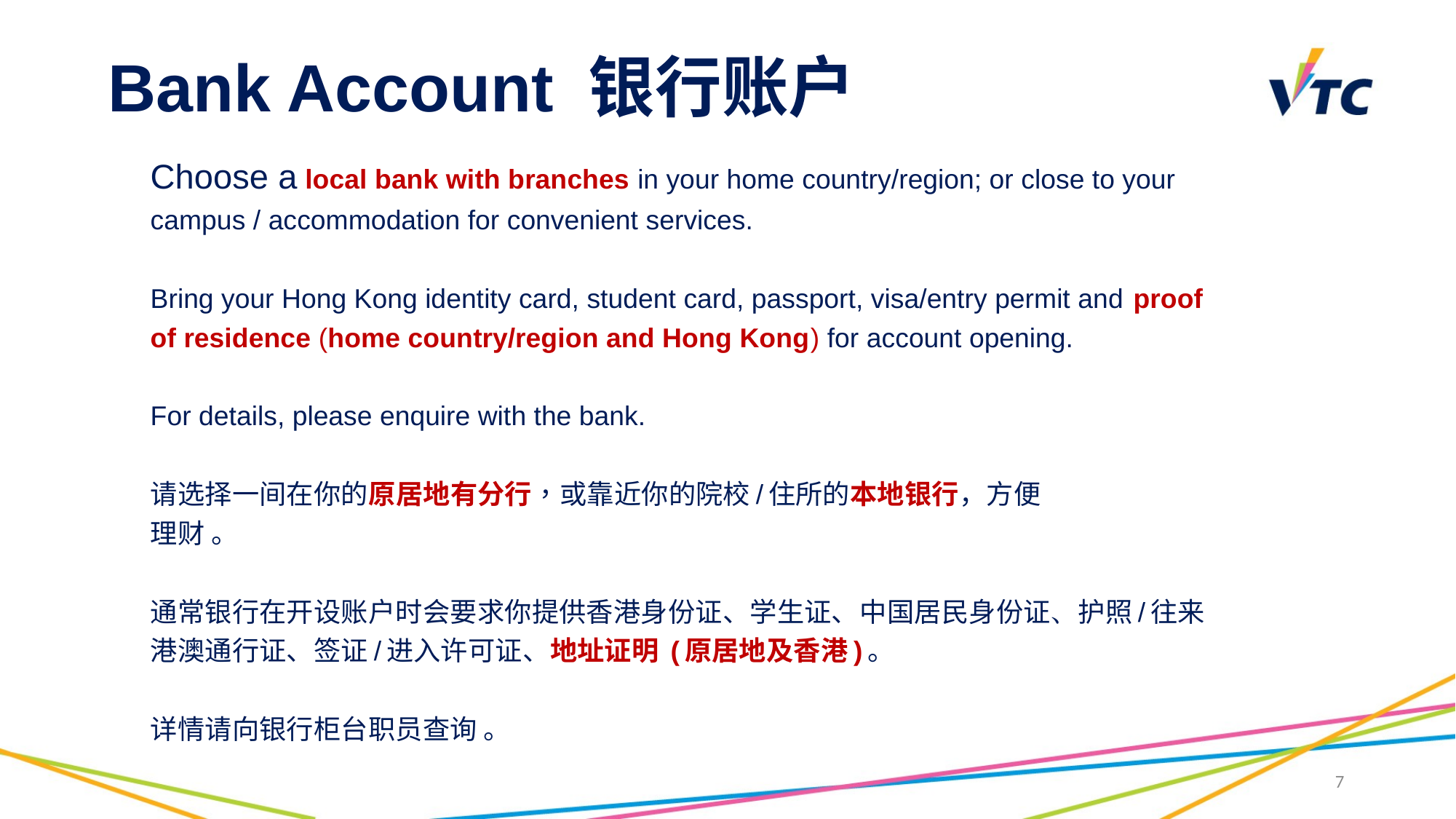

# Bank Account 银行账户
Choose a local bank with branches in your home country/region; or close to your campus / accommodation for convenient services.

Bring your Hong Kong identity card, student card, passport, visa/entry permit and proof of residence (home country/region and Hong Kong) for account opening.

For details, please enquire with the bank.

请选择一间在你的原居地有分行，或靠近你的院校/住所的本地银行，方便
理财 。

通常银行在开设账户时会要求你提供香港身份证、学生证、中国居民身份证、护照/往来港澳通行证、签证/进入许可证、地址证明 (原居地及香港)。

详情请向银行柜台职员查询 。
7